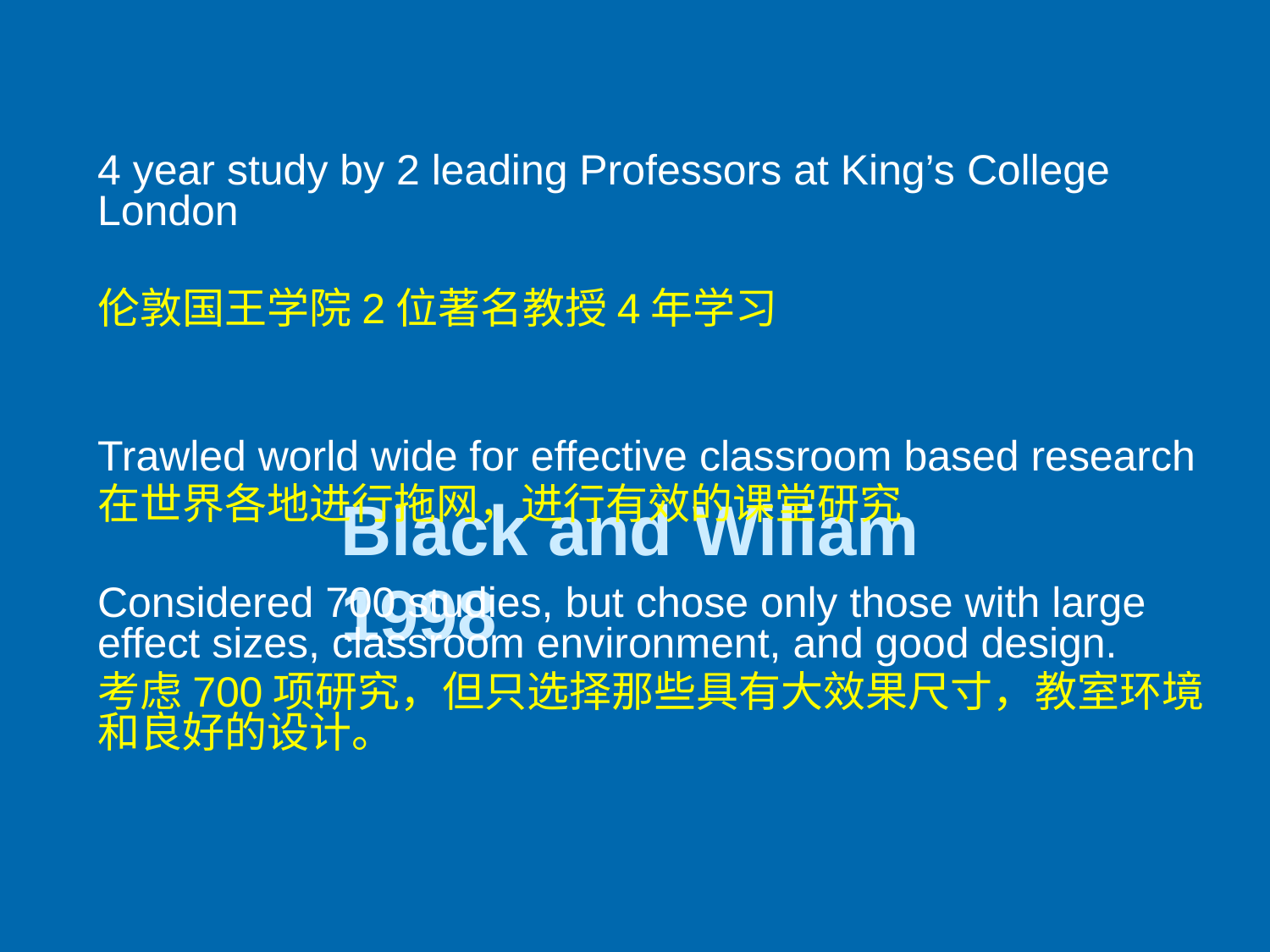

Black and Wiliam 1998
4 year study by 2 leading Professors at King’s College London

伦敦国王学院2位著名教授4年学习

Trawled world wide for effective classroom based research
在世界各地进行拖网，进行有效的课堂研究

Considered 700 studies, but chose only those with large effect sizes, classroom environment, and good design.
考虑700项研究，但只选择那些具有大效果尺寸，教室环境和良好的设计。